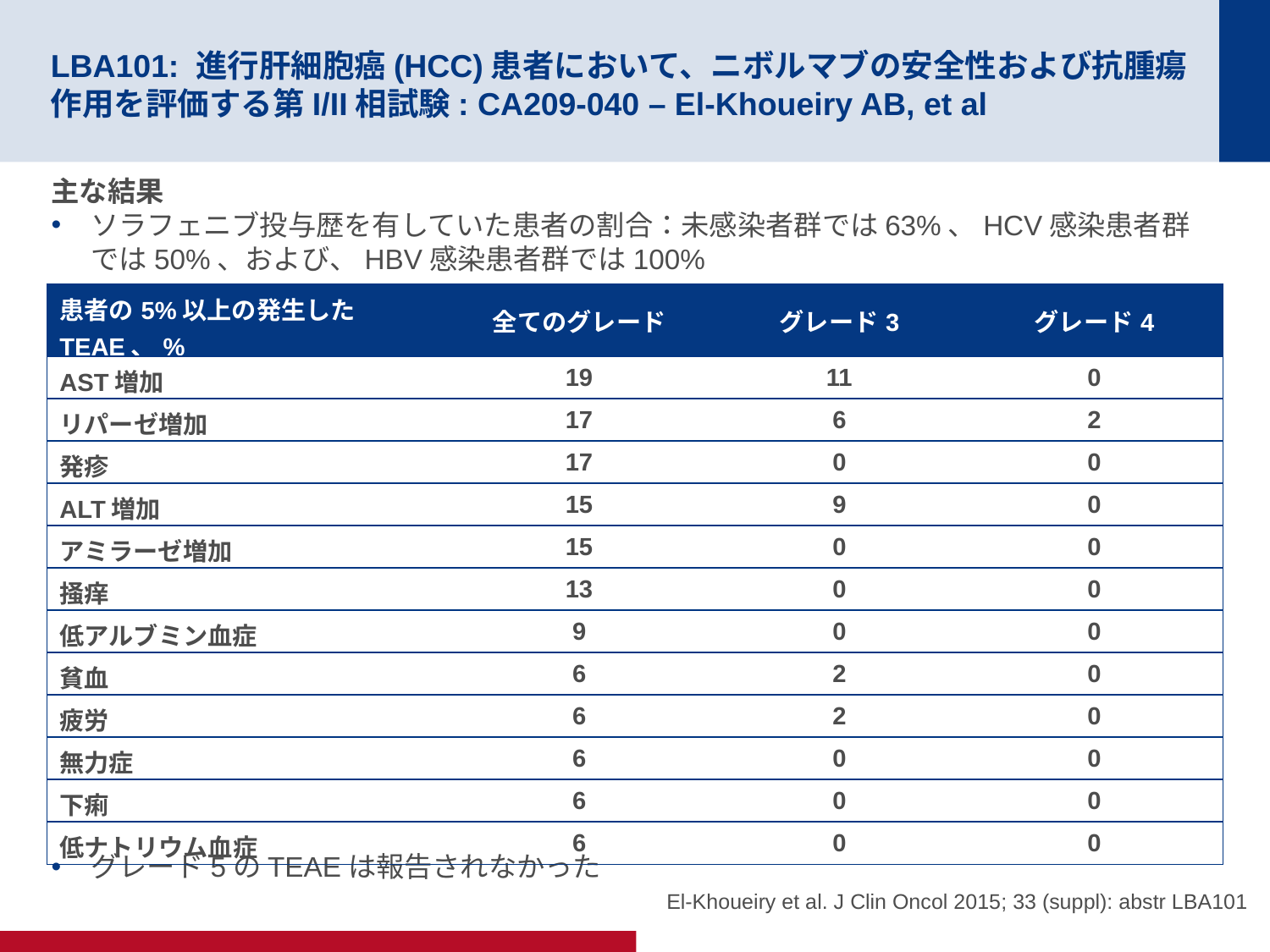

# LBA101: 進行肝細胞癌(HCC)患者において、ニボルマブの安全性および抗腫瘍作用を評価する第I/II相試験: CA209-040 – El-Khoueiry AB, et al
主な結果
ソラフェニブ投与歴を有していた患者の割合：未感染者群では63%、HCV感染患者群では50%、および、HBV感染患者群では100%

グレード5のTEAEは報告されなかった
| 患者の5%以上の発生したTEAE、% | 全てのグレード | グレード3 | グレード4 |
| --- | --- | --- | --- |
| AST増加 | 19 | 11 | 0 |
| リパーゼ増加 | 17 | 6 | 2 |
| 発疹 | 17 | 0 | 0 |
| ALT増加 | 15 | 9 | 0 |
| アミラーゼ増加 | 15 | 0 | 0 |
| 掻痒 | 13 | 0 | 0 |
| 低アルブミン血症 | 9 | 0 | 0 |
| 貧血 | 6 | 2 | 0 |
| 疲労 | 6 | 2 | 0 |
| 無力症 | 6 | 0 | 0 |
| 下痢 | 6 | 0 | 0 |
| 低ナトリウム血症 | 6 | 0 | 0 |
El-Khoueiry et al. J Clin Oncol 2015; 33 (suppl): abstr LBA101